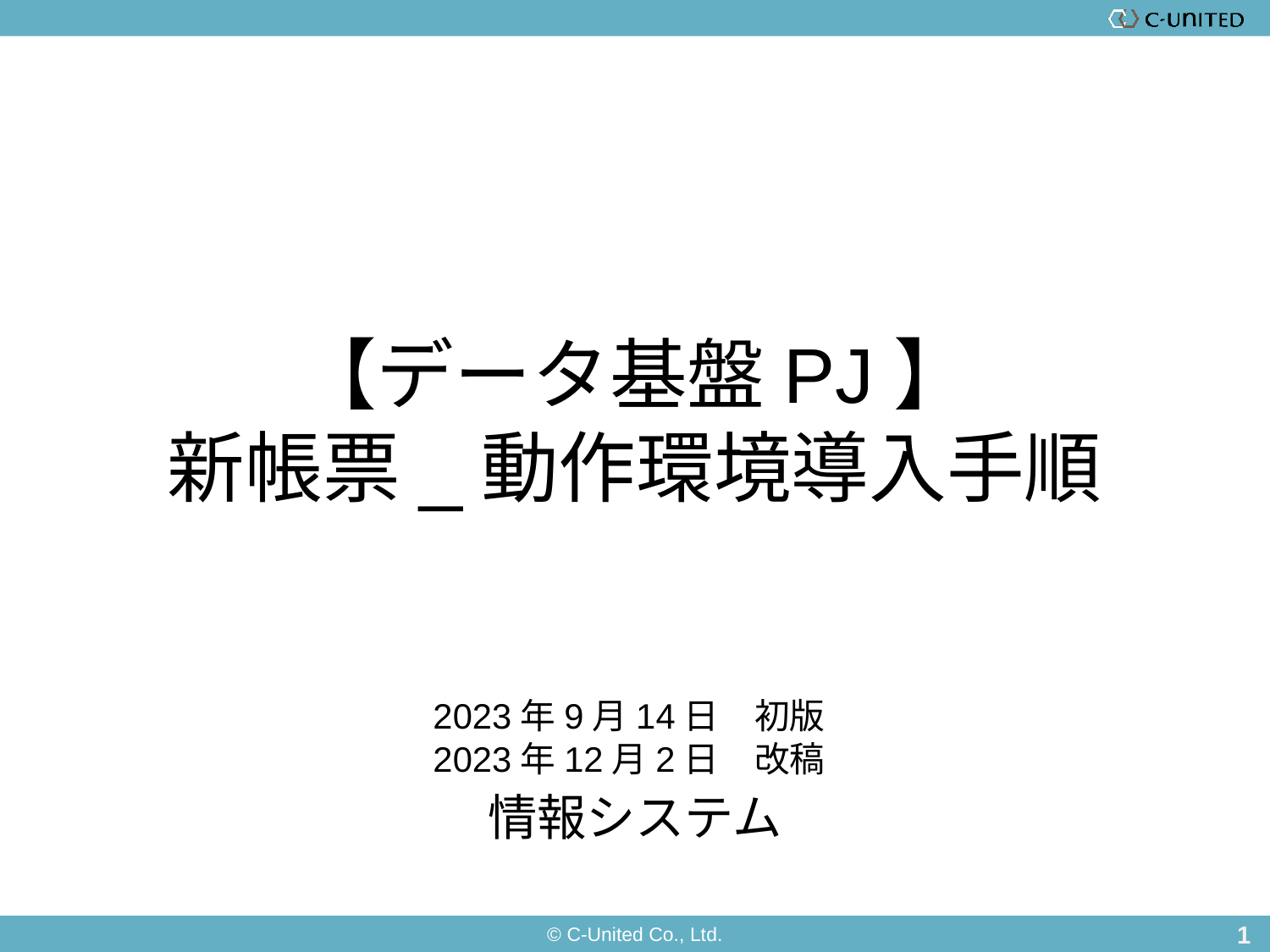

# 【データ基盤PJ】 新帳票_動作環境導入手順
2023年9月14日　初版
2023年12月2日　改稿
情報システム
1